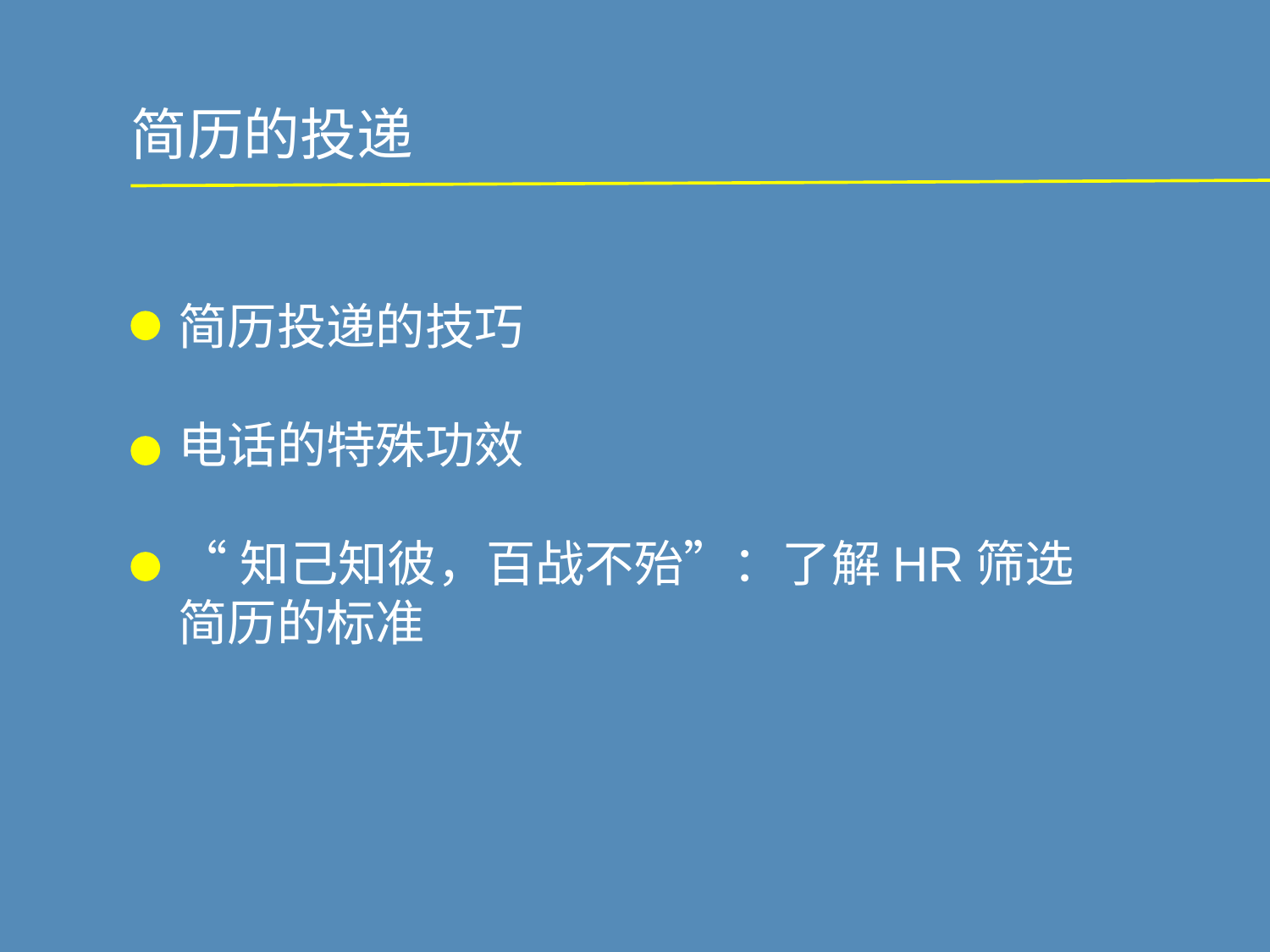

简历的投递
简历投递的技巧

电话的特殊功效

“知己知彼，百战不殆”：了解HR筛选简历的标准